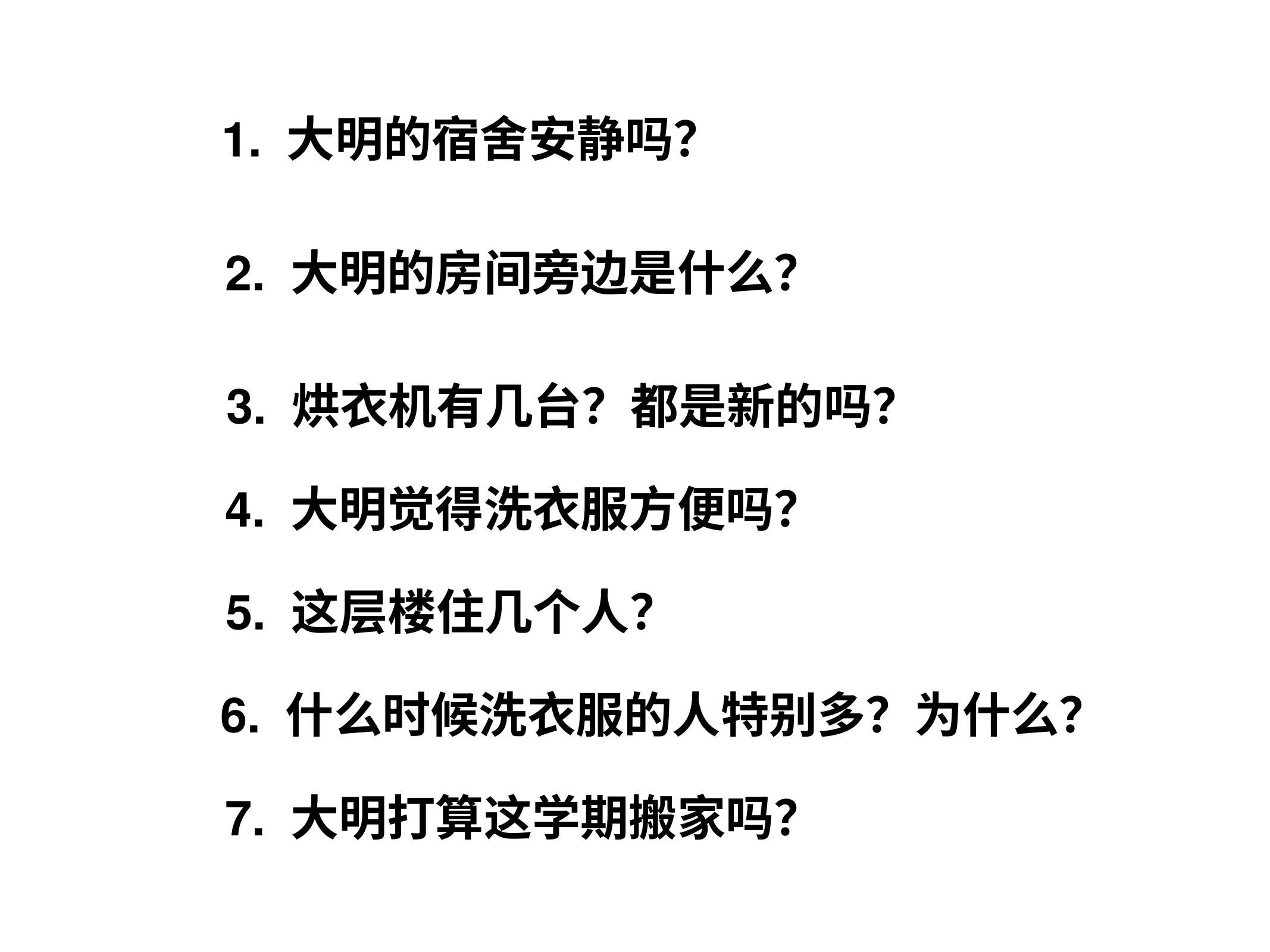

1. 大明的宿舍安静吗？
2. 大明的房间旁边是什么？
3. 烘衣机有几台？都是新的吗？
4. 大明觉得洗衣服方便吗？
5. 这层楼住几个人？
6. 什么时候洗衣服的人特别多？为什么？
7. 大明打算这学期搬家吗？